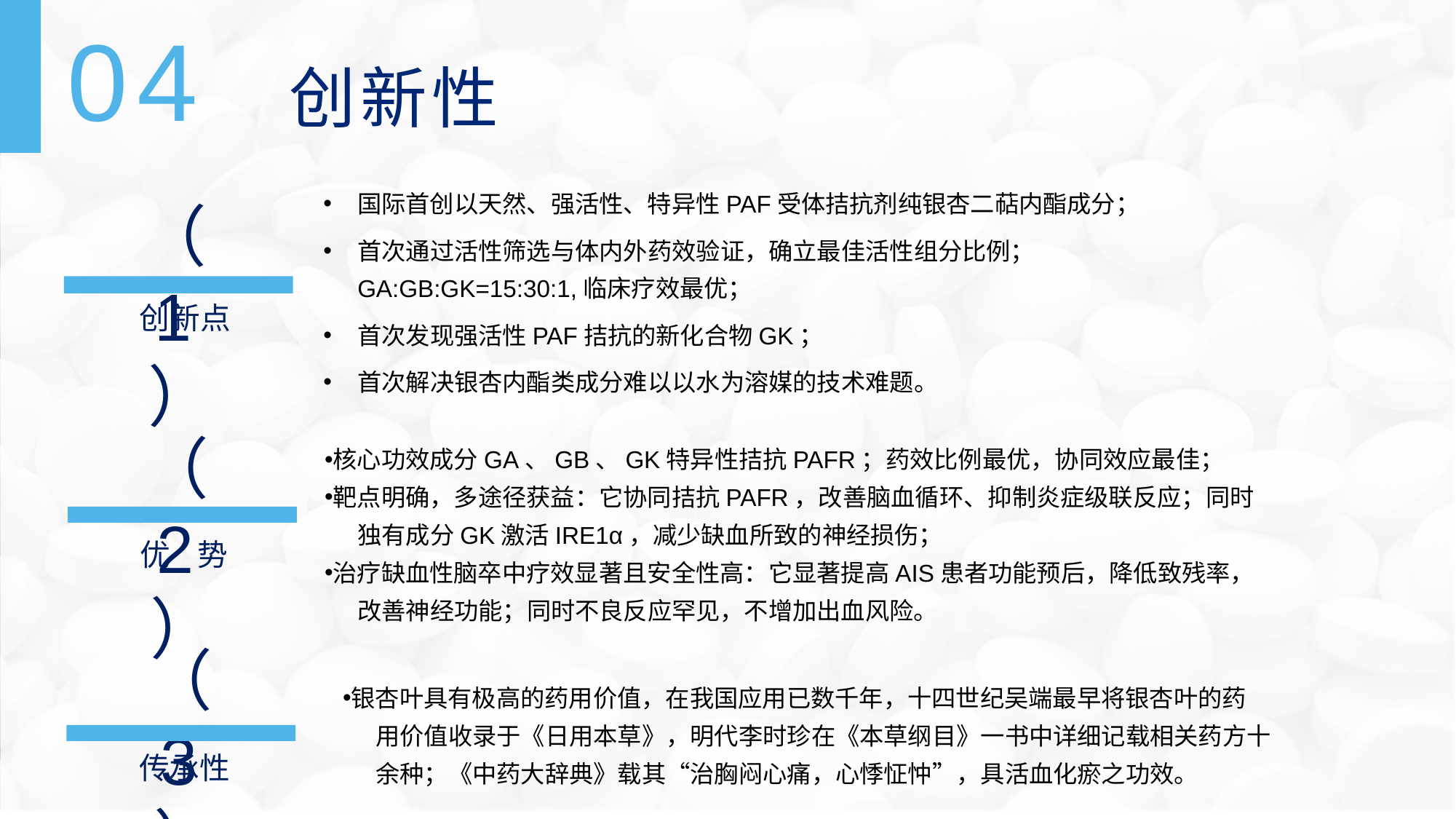

04
创新性
国际首创以天然、强活性、特异性PAF受体拮抗剂纯银杏二萜内酯成分；
首次通过活性筛选与体内外药效验证，确立最佳活性组分比例；GA:GB:GK=15:30:1,临床疗效最优；
首次发现强活性PAF拮抗的新化合物GK；
首次解决银杏内酯类成分难以以水为溶媒的技术难题。
（1）

创新点
（2）
核心功效成分GA、GB、GK特异性拮抗PAFR；药效比例最优，协同效应最佳；
靶点明确，多途径获益：它协同拮抗PAFR，改善脑血循环、抑制炎症级联反应；同时
     独有成分GK激活IRE1α，减少缺血所致的神经损伤；
治疗缺血性脑卒中疗效显著且安全性高：它显著提高AIS患者功能预后，降低致残率，
     改善神经功能；同时不良反应罕见，不增加出血风险。

优    势
（3）
银杏叶具有极高的药用价值，在我国应用已数千年，十四世纪吴端最早将银杏叶的药
     用价值收录于《日用本草》，明代李时珍在《本草纲目》一书中详细记载相关药方十
     余种；《中药大辞典》载其“治胸闷心痛，心悸怔忡”，具活血化瘀之功效。

传承性